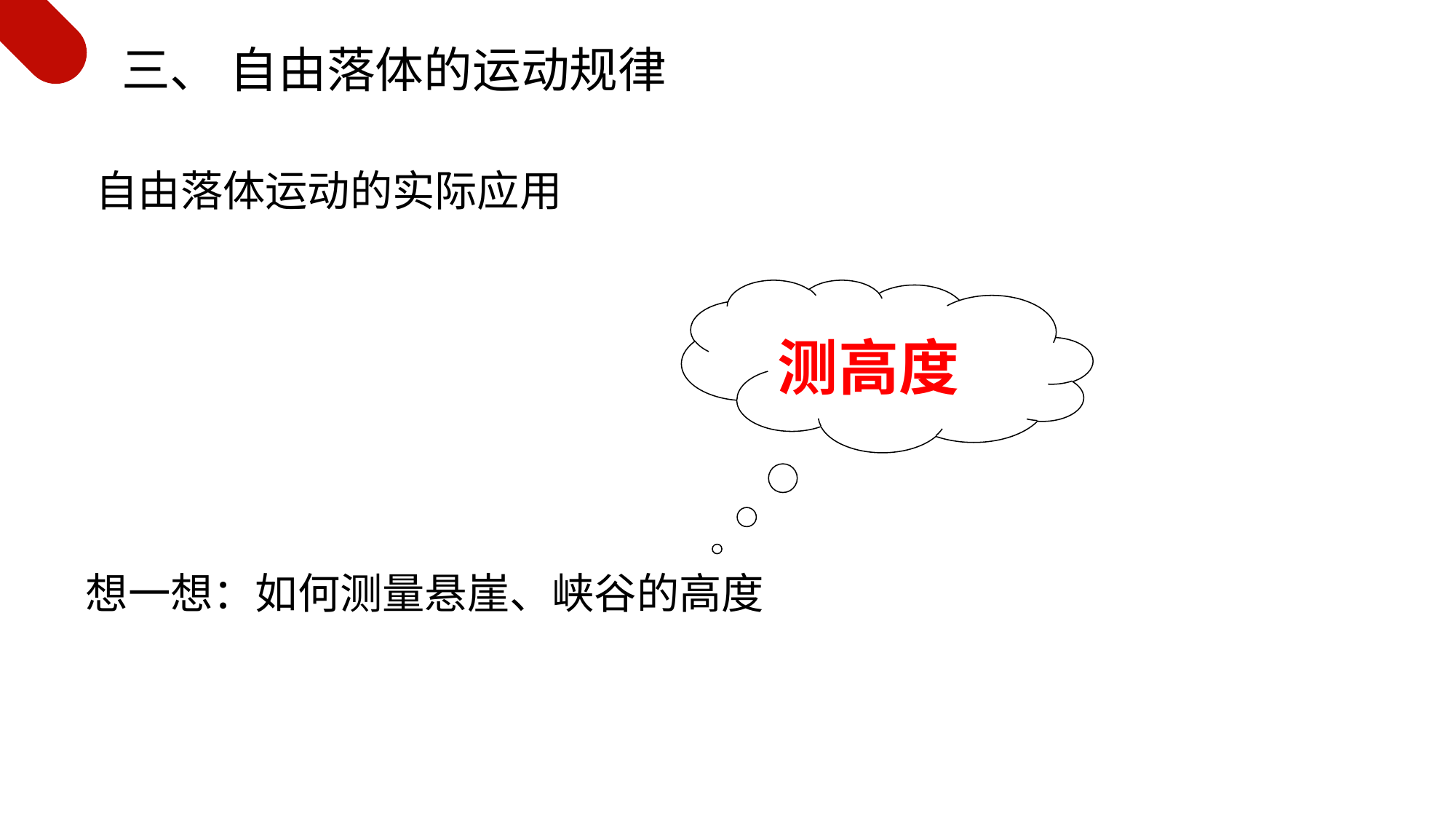

三、 自由落体的运动规律
自由落体运动的实际应用

测高度
想一想：如何测量悬崖、峡谷的高度